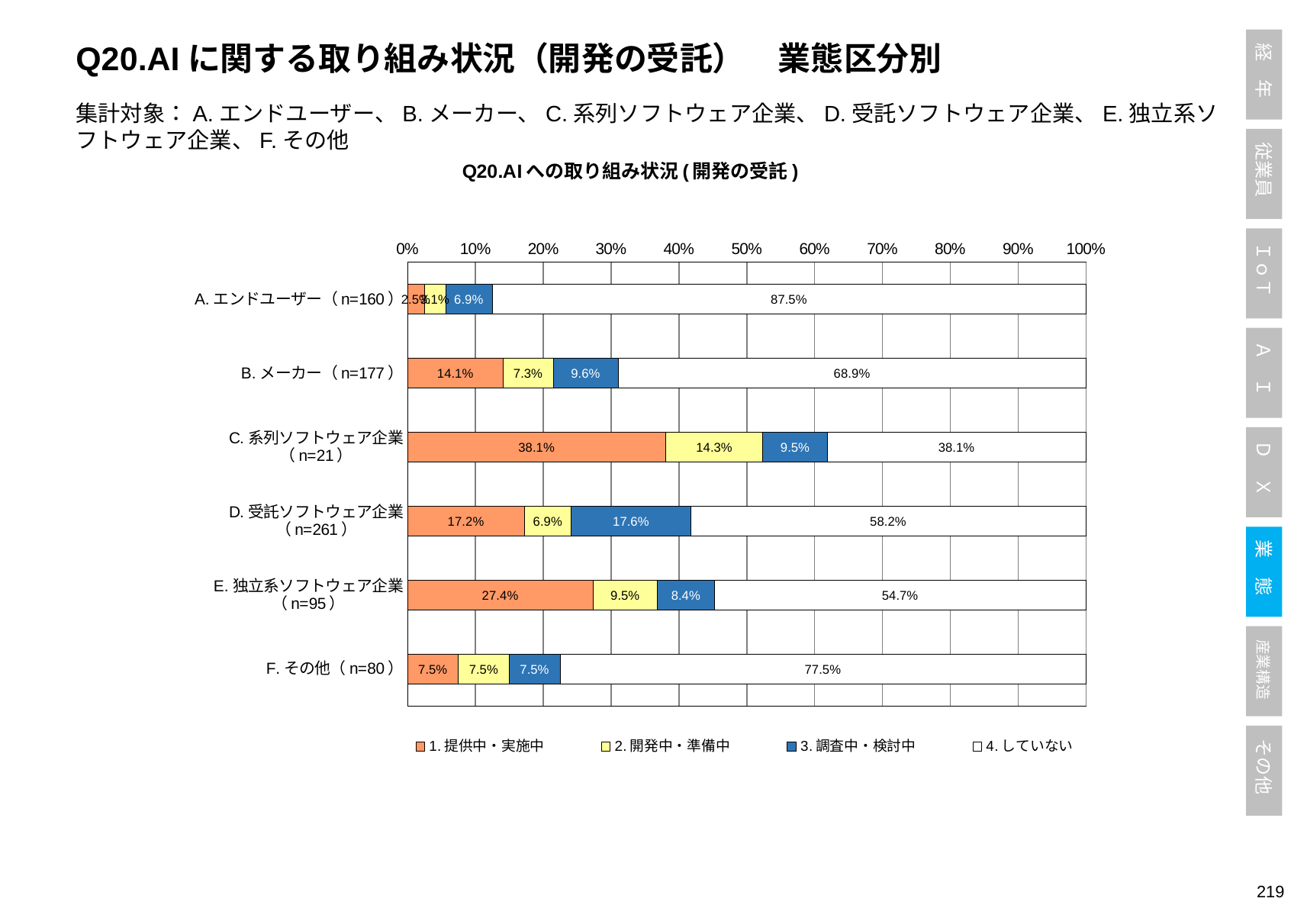

Q20.AIに関する取り組み状況（開発の受託）　業態区分別
集計対象：A.エンドユーザー、B.メーカー、C.系列ソフトウェア企業、D.受託ソフトウェア企業、E.独立系ソフトウェア企業、F.その他

### Chart: Q20.AIへの取り組み状況(開発の受託)

| Category | 1.提供中・実施中 | 2.開発中・準備中 | 3.調査中・検討中 | 4.していない |
|---|---|---|---|---|
| A.エンドユーザー（n=160） | 0.025 | 0.03125 | 0.06875 | 0.875 |
| B.メーカー（n=177） | 0.14124293785310735 | 0.07344632768361582 | 0.096045197740113 | 0.6892655367231638 |
| C.系列ソフトウェア企業（n=21） | 0.38095238095238093 | 0.14285714285714285 | 0.09523809523809523 | 0.38095238095238093 |
| D.受託ソフトウェア企業（n=261） | 0.1724137931034483 | 0.06896551724137931 | 0.17624521072796934 | 0.5823754789272031 |
| E.独立系ソフトウェア企業（n=95） | 0.2736842105263158 | 0.09473684210526316 | 0.08421052631578947 | 0.5473684210526316 |
| F.その他（n=80） | 0.075 | 0.075 | 0.075 | 0.775 |
219